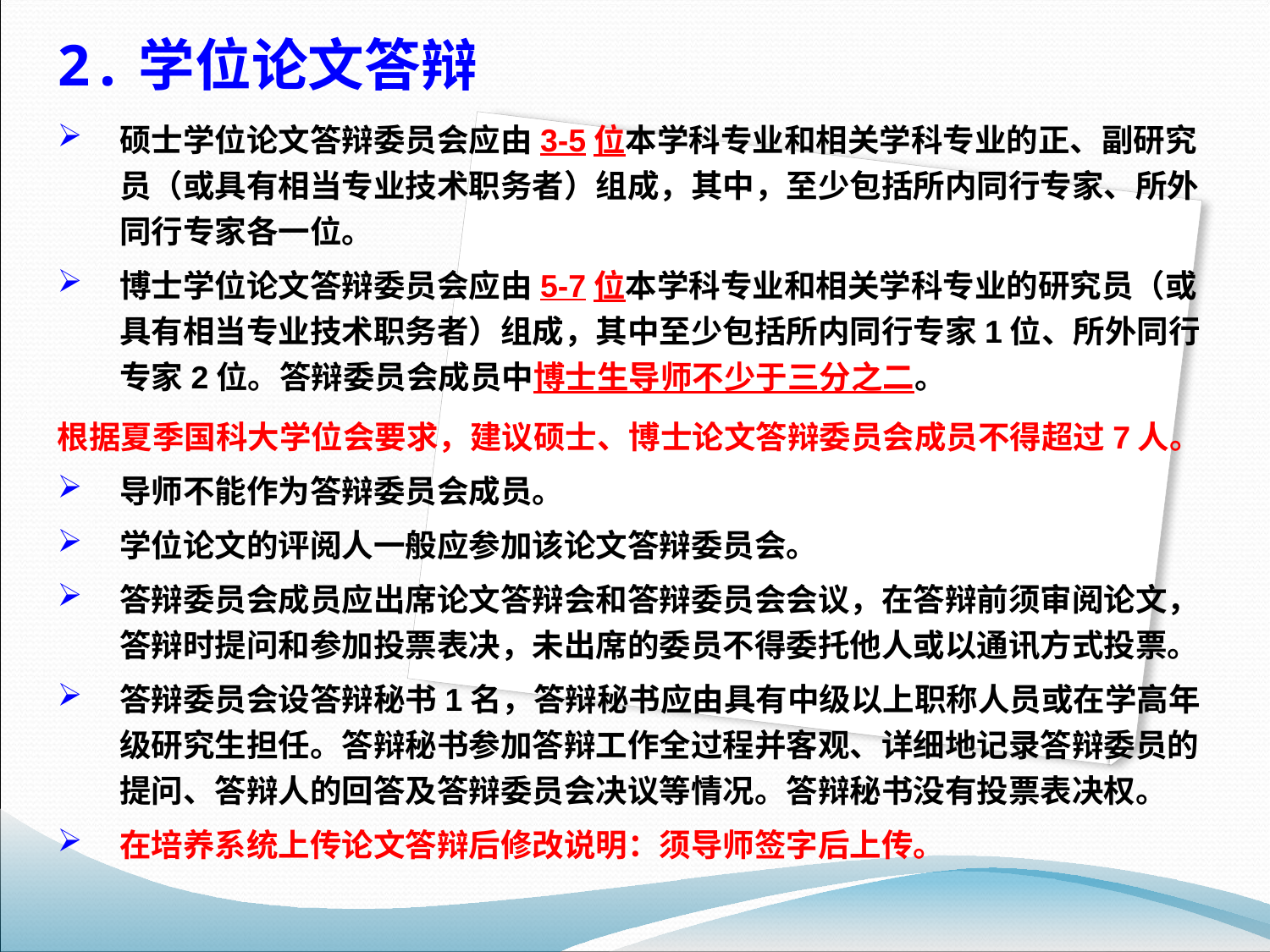

2.学位论文答辩
硕士学位论文答辩委员会应由3-5位本学科专业和相关学科专业的正、副研究员（或具有相当专业技术职务者）组成，其中，至少包括所内同行专家、所外同行专家各一位。
博士学位论文答辩委员会应由5-7位本学科专业和相关学科专业的研究员（或具有相当专业技术职务者）组成，其中至少包括所内同行专家1位、所外同行专家2位。答辩委员会成员中博士生导师不少于三分之二。
根据夏季国科大学位会要求，建议硕士、博士论文答辩委员会成员不得超过7人。
导师不能作为答辩委员会成员。
学位论文的评阅人一般应参加该论文答辩委员会。
答辩委员会成员应出席论文答辩会和答辩委员会会议，在答辩前须审阅论文，答辩时提问和参加投票表决，未出席的委员不得委托他人或以通讯方式投票。
答辩委员会设答辩秘书1名，答辩秘书应由具有中级以上职称人员或在学高年级研究生担任。答辩秘书参加答辩工作全过程并客观、详细地记录答辩委员的提问、答辩人的回答及答辩委员会决议等情况。答辩秘书没有投票表决权。
在培养系统上传论文答辩后修改说明：须导师签字后上传。